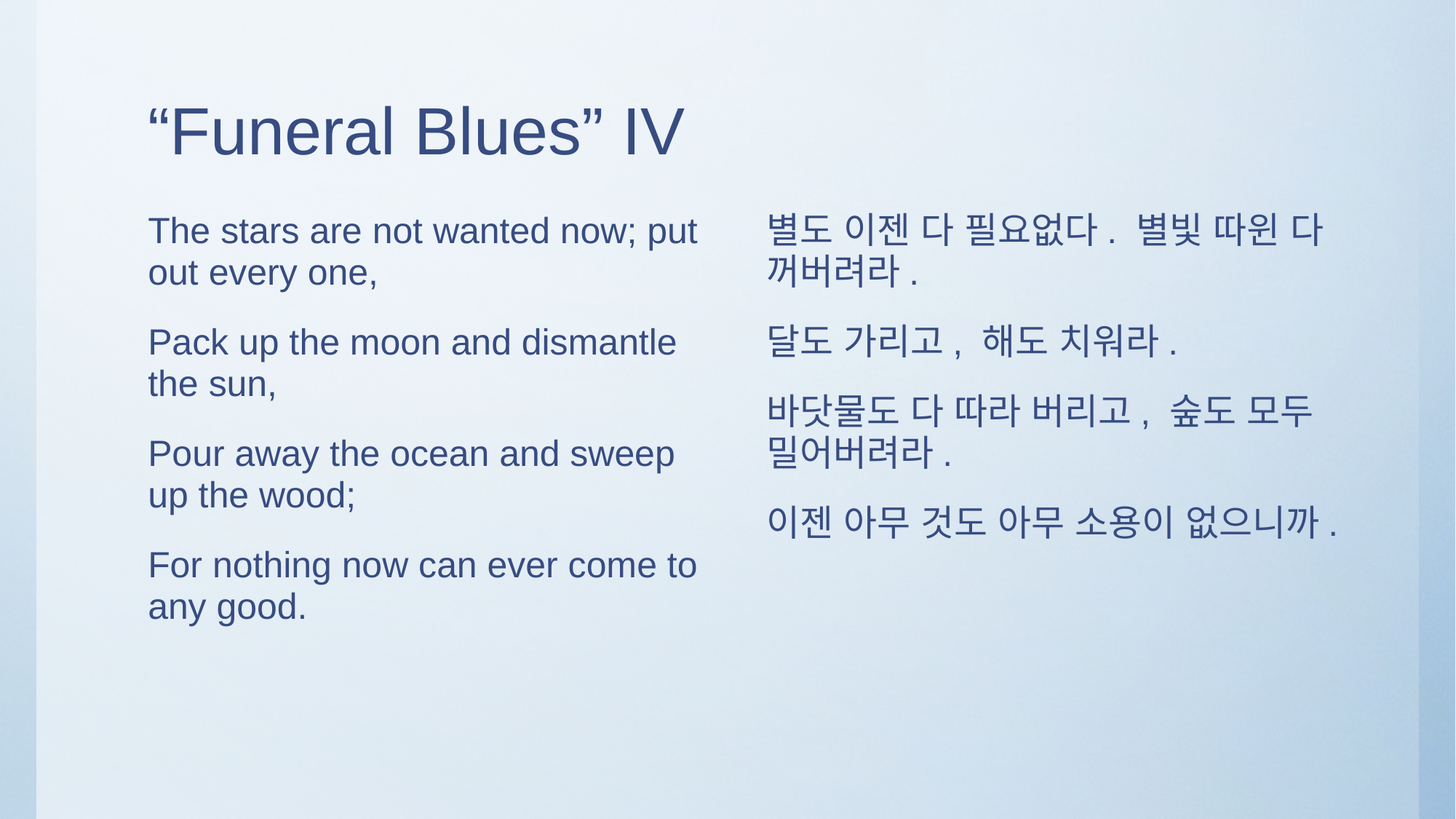

# “Funeral Blues” IV
The stars are not wanted now; put out every one,
Pack up the moon and dismantle the sun,
Pour away the ocean and sweep up the wood;
For nothing now can ever come to any good.
별도 이젠 다 필요없다. 별빛 따윈 다 꺼버려라.
달도 가리고, 해도 치워라.
바닷물도 다 따라 버리고, 숲도 모두 밀어버려라.
이젠 아무 것도 아무 소용이 없으니까.